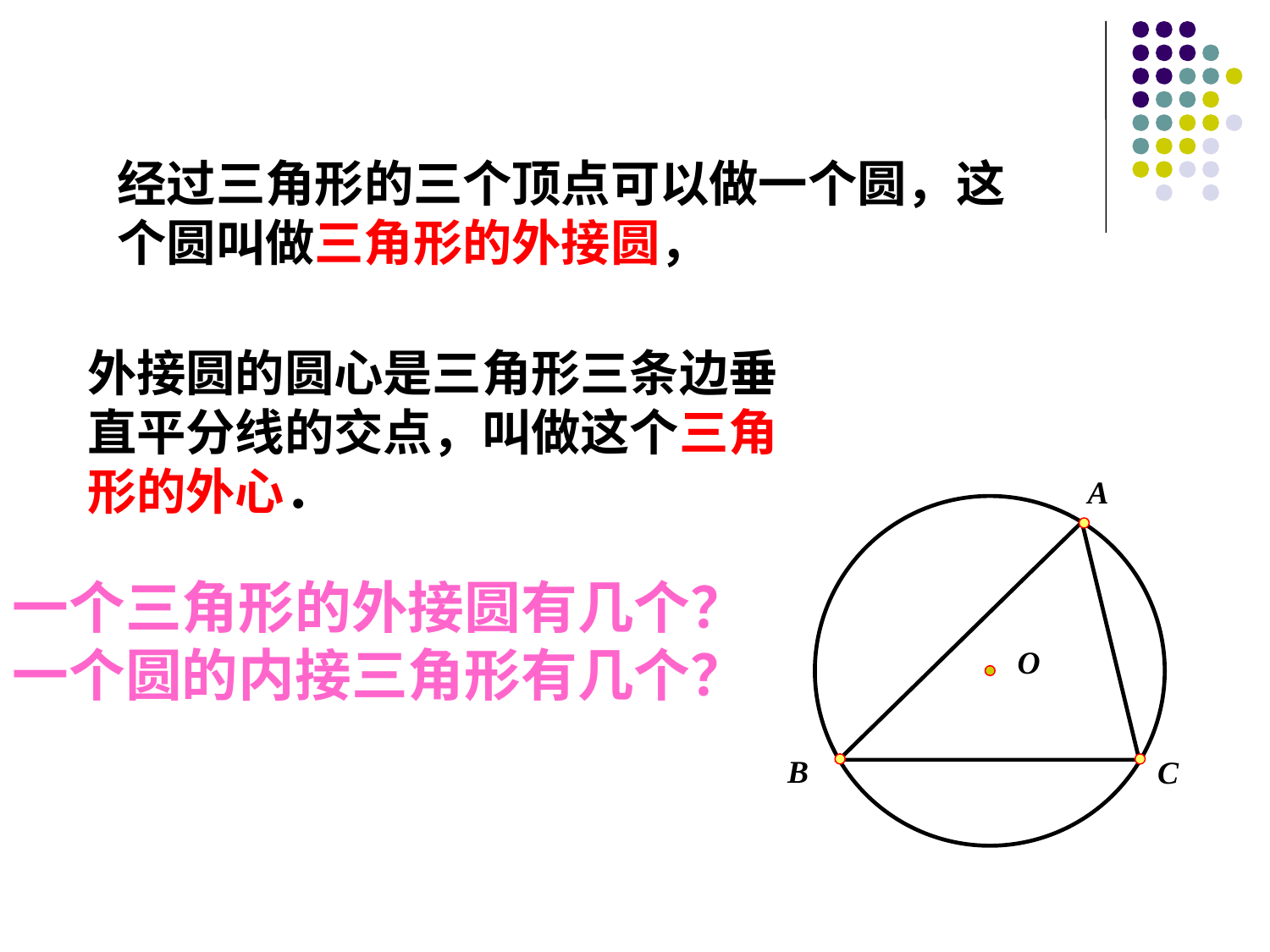

经过三角形的三个顶点可以做一个圆，这个圆叫做三角形的外接圆，
外接圆的圆心是三角形三条边垂直平分线的交点，叫做这个三角形的外心．
A

一个三角形的外接圆有几个？
一个圆的内接三角形有几个？
O

B
C